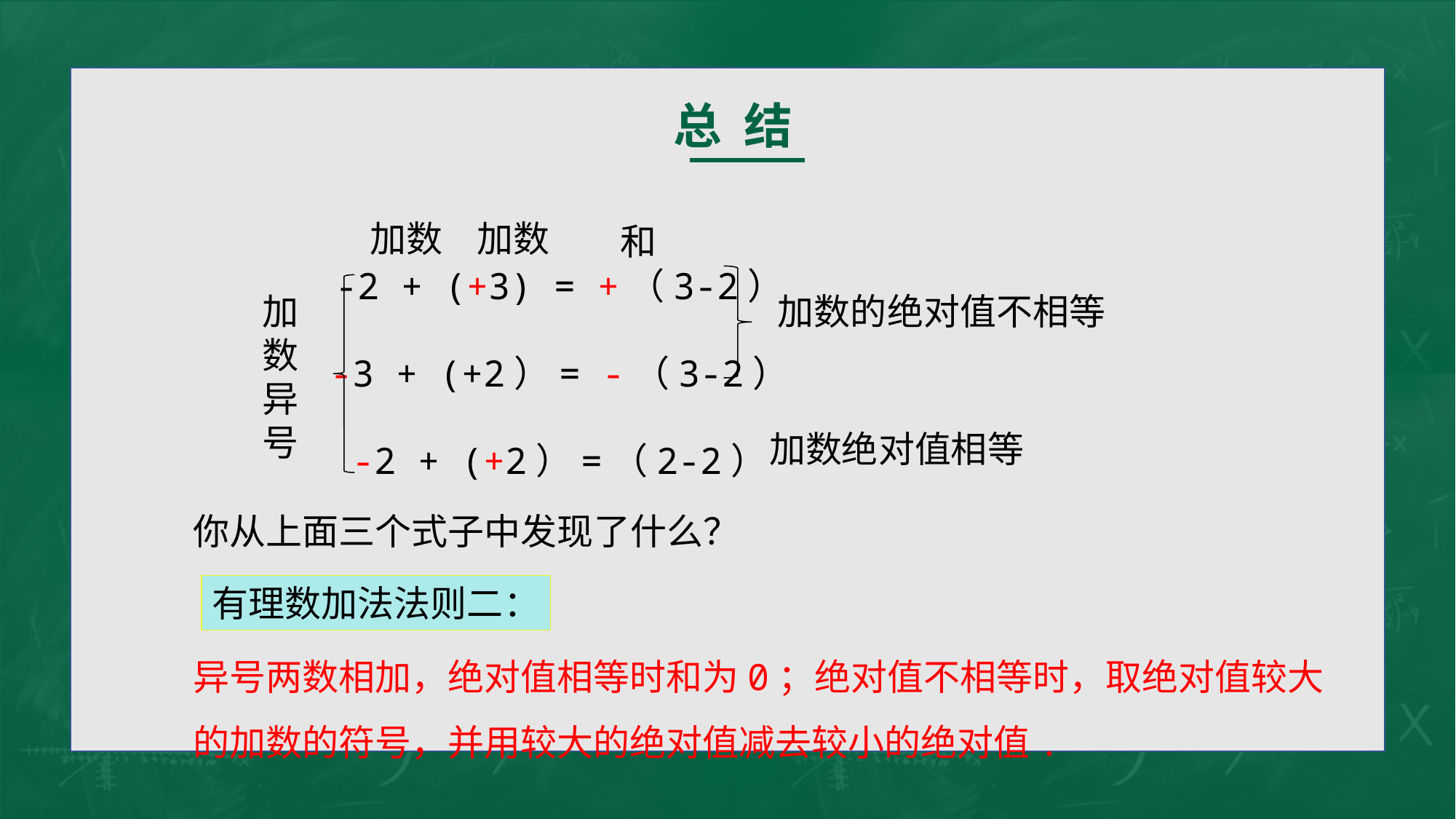

总  结
加数
加数
和
  -2 + (+3) = +（3-2）
  -3 + (+2）= -（3-2）
  -2 + (+2）=（2-2）

加数异号
加数的绝对值不相等
加数绝对值相等
你从上面三个式子中发现了什么？

有理数加法法则二：
异号两数相加，绝对值相等时和为0；绝对值不相等时，取绝对值较大的加数的符号，并用较大的绝对值减去较小的绝对值.